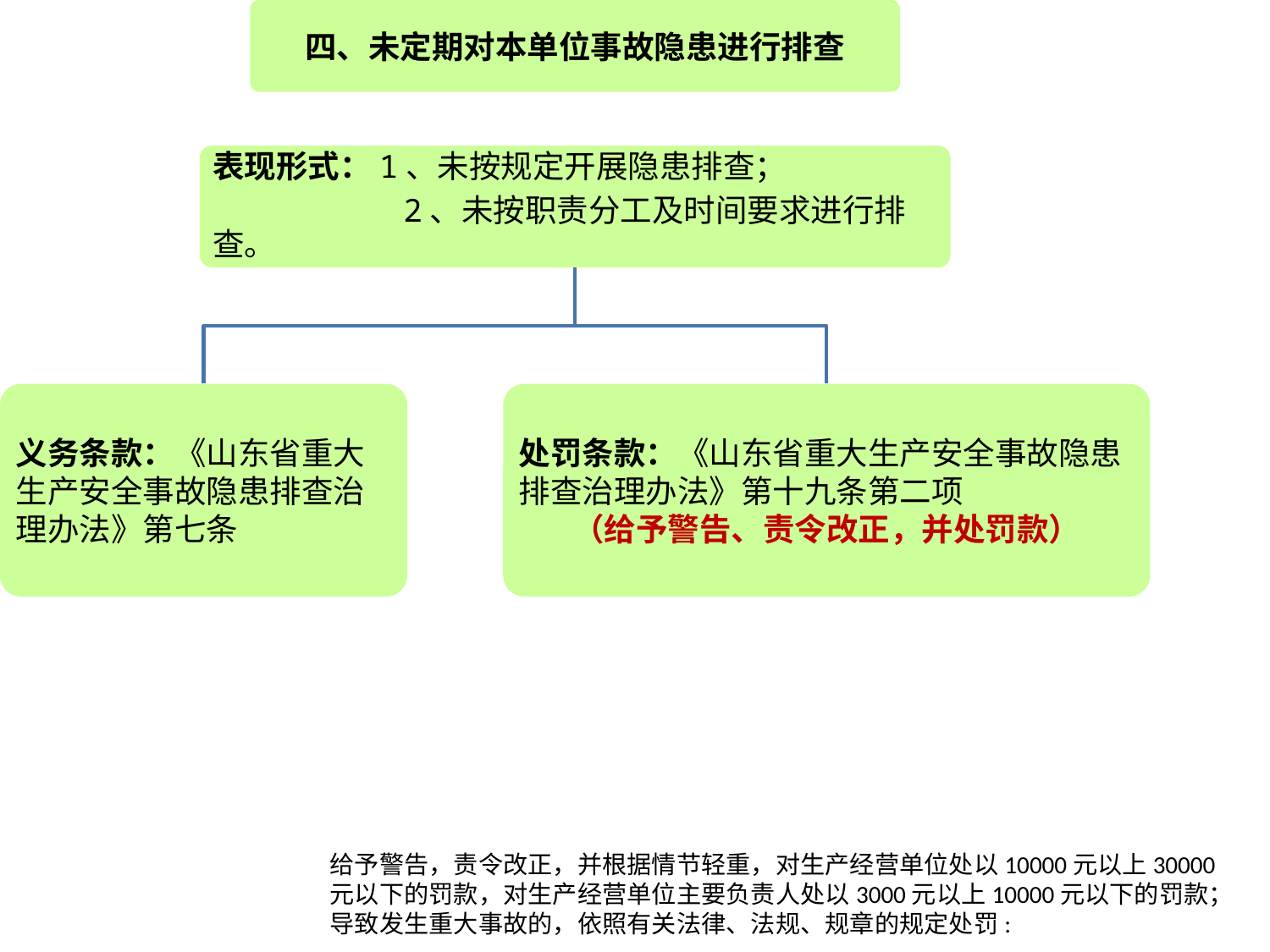

四、未定期对本单位事故隐患进行排查
表现形式：1、未按规定开展隐患排查；
          2、未按职责分工及时间要求进行排查。
义务条款：《山东省重大生产安全事故隐患排查治理办法》第七条
处罚条款：《山东省重大生产安全事故隐患排查治理办法》第十九条第二项
（给予警告、责令改正，并处罚款）

给予警告，责令改正，并根据情节轻重，对生产经营单位处以10000元以上30000元以下的罚款，对生产经营单位主要负责人处以3000元以上10000元以下的罚款；导致发生重大事故的，依照有关法律、法规、规章的规定处罚:
2017年11月 莱芜